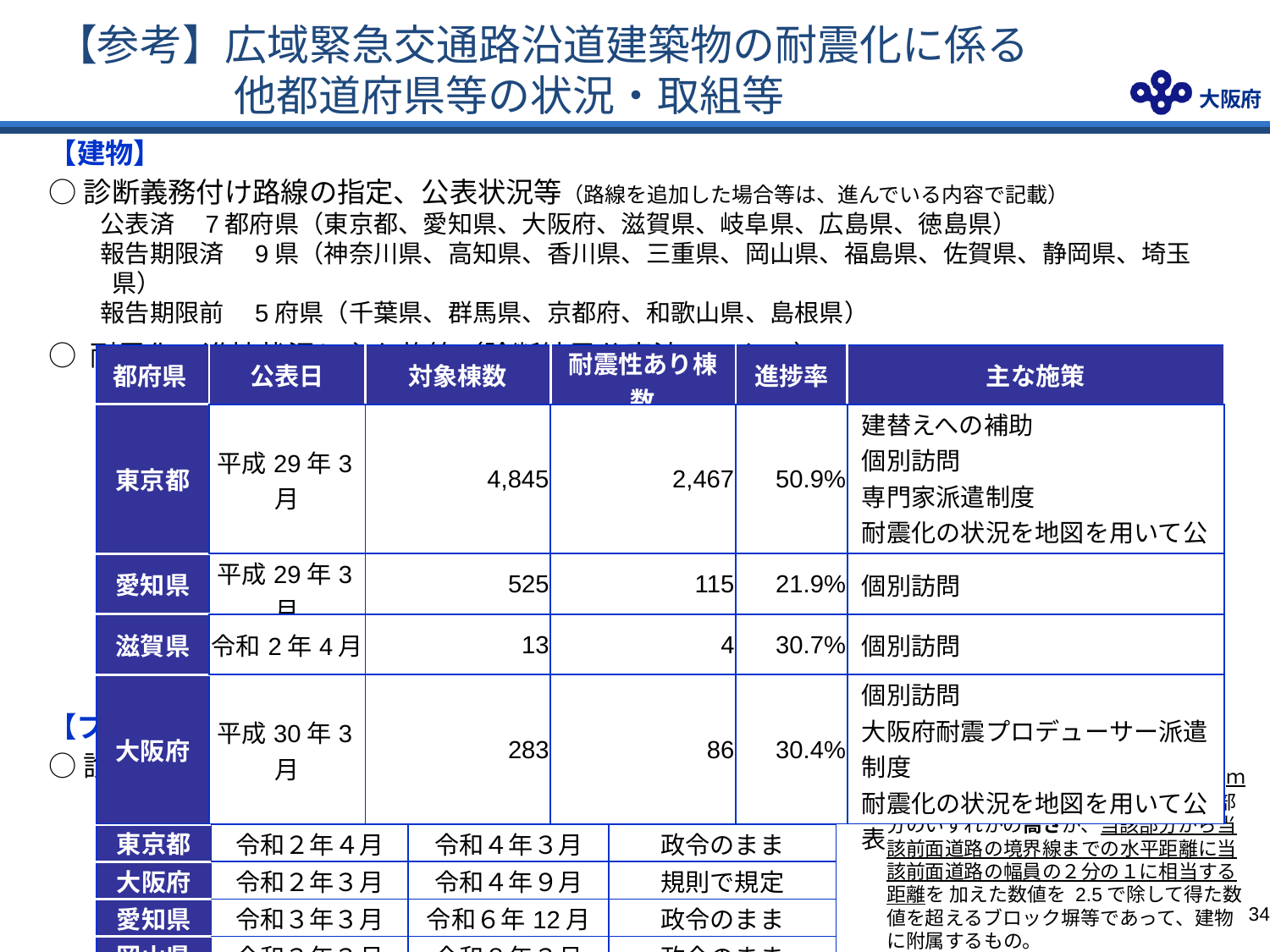

【参考】広域緊急交通路沿道建築物の耐震化に係る
　　　　　 他都道府県等の状況・取組等
【建物】
○診断義務付け路線の指定、公表状況等（路線を追加した場合等は、進んでいる内容で記載）
公表済　7都府県（東京都、愛知県、大阪府、滋賀県、岐阜県、広島県、徳島県）
報告期限済　9県（神奈川県、高知県、香川県、三重県、岡山県、福島県、佐賀県、静岡県、埼玉県）
報告期限前　5府県（千葉県、群馬県、京都府、和歌山県、島根県）
○ 耐震化の進捗状況と主な施策（診断結果公表済みのもの）
| 都府県 | 公表日 | 対象棟数 | 耐震性あり棟数 | 進捗率 | 主な施策 |
| --- | --- | --- | --- | --- | --- |
| 東京都 | 平成29年3月 | 4,845 | 2,467 | 50.9% | 建替えへの補助 個別訪問 専門家派遣制度 耐震化の状況を地図を用いて公表 |
| 愛知県 | 平成29年3月 | 525 | 115 | 21.9% | 個別訪問 |
| 滋賀県 | 令和2年4月 | 13 | 4 | 30.7% | 個別訪問 |
| 大阪府 | 平成30年3月 | 283 | 86 | 30.4% | 個別訪問 大阪府耐震プロデューサー派遣制度 耐震化の状況を地図を用いて公表 |
【ブロック塀等】
○診断義務付け路線の指定状況等

【政令】
　　前面道路に面する部分の長さが 25ｍを超え、かつ、その前面道路に面する部分のいずれかの高さが、当該部分から当該前面道路の境界線までの水平距離に当該前面道路の幅員の２分の１に相当する距離を 加えた数値を 2.5で除して得た数値を超えるブロック塀等であって、建物に附属するもの。
| 都府県 | 義務開始 | 報告期限 | 対象 |
| --- | --- | --- | --- |
| 東京都 | 令和２年４月 | 令和４年３月 | 政令のまま |
| 大阪府 | 令和２年３月 | 令和４年９月 | 規則で規定 |
| 愛知県 | 令和３年３月 | 令和６年12月 | 政令のまま |
| 岡山県 | 令和３年３月 | 令和８年３月 | 政令のまま |
34